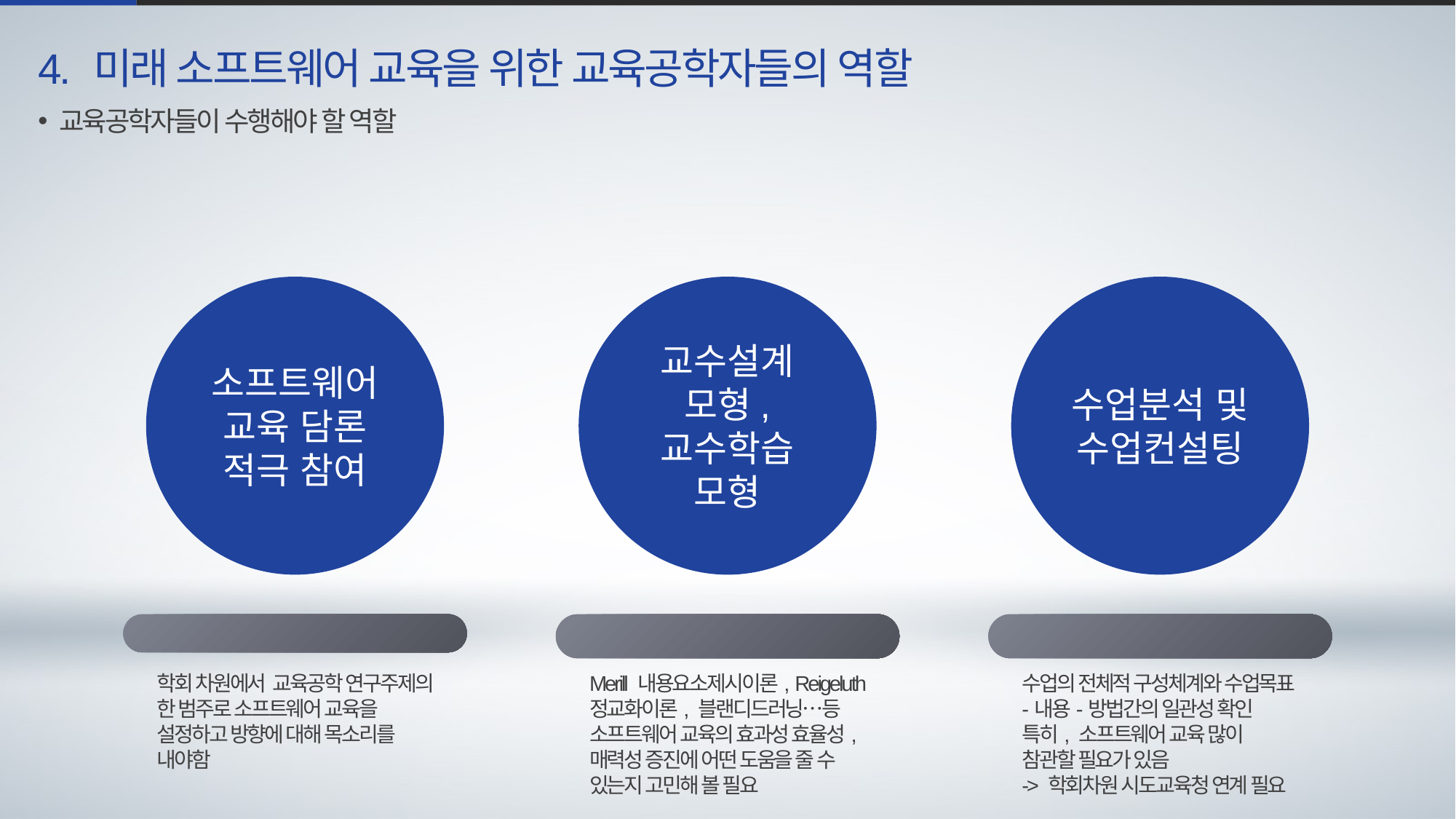

4. 미래 소프트웨어 교육을 위한 교육공학자들의 역할
교육공학자들이 수행해야 할 역할
소프트웨어 교육 담론
적극 참여
교수설계 모형, 교수학습 모형
수업분석 및
수업컨설팅
학회차원
SW교육을 위한 교수설계모형
수업분석 도구 개발 필요
학회 차원에서  교육공학 연구주제의 한 범주로 소프트웨어 교육을
설정하고 방향에 대해 목소리를
내야함
Merill 내용요소제시이론,  Reigeluth 정교화이론, 블랜디드러닝…등
소프트웨어 교육의 효과성 효율성, 매력성 증진에 어떤 도움을 줄 수 있는지 고민해 볼 필요

수업의 전체적 구성체계와 수업목표-내용-방법간의 일관성 확인
특히, 소프트웨어 교육 많이 참관할 필요가 있음
-> 학회차원 시도교육청 연계 필요